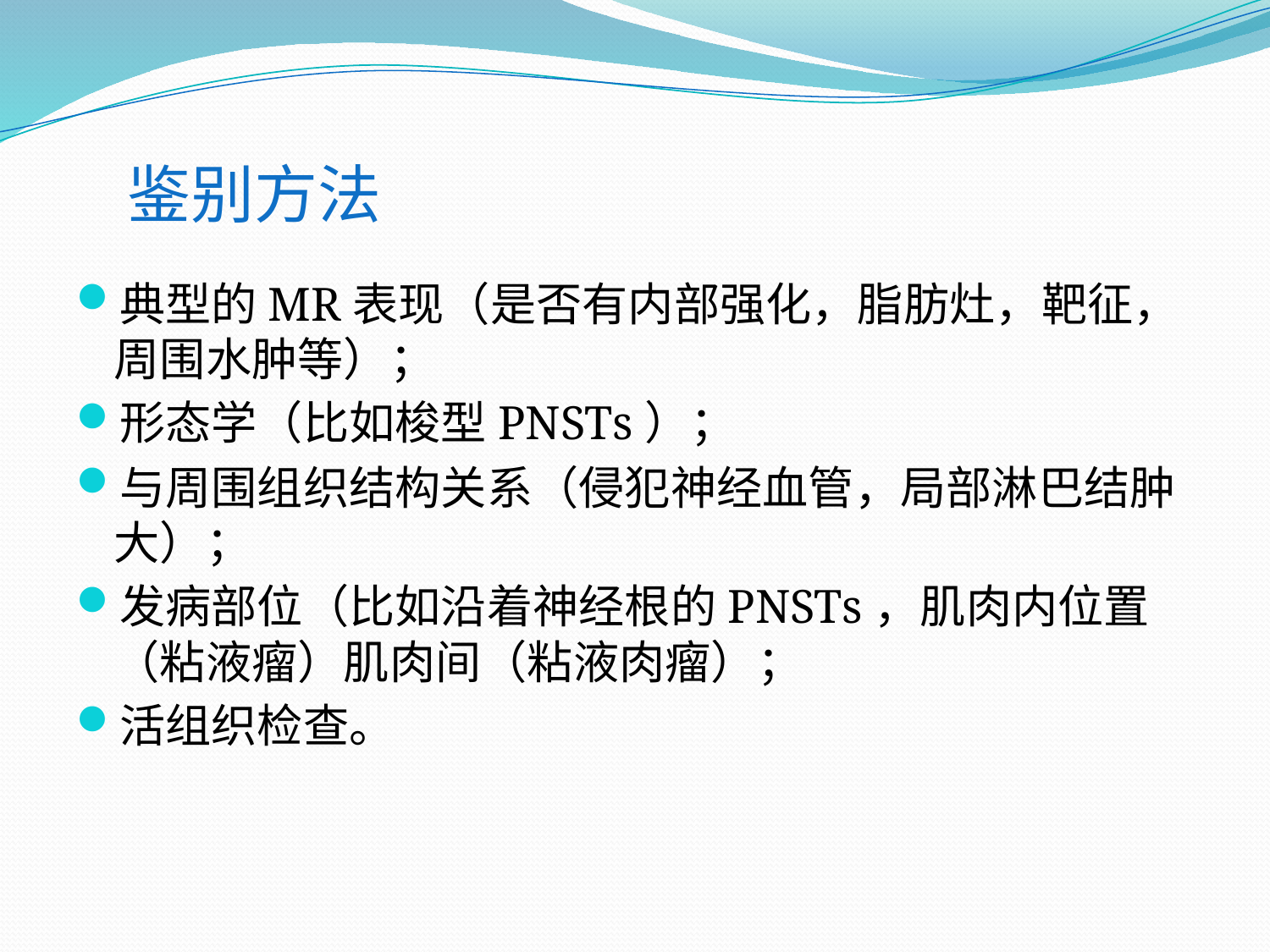

鉴别方法
典型的MR表现（是否有内部强化，脂肪灶，靶征，周围水肿等）；
形态学（比如梭型PNSTs）；
与周围组织结构关系（侵犯神经血管，局部淋巴结肿大）；
发病部位（比如沿着神经根的PNSTs，肌肉内位置（粘液瘤）肌肉间（粘液肉瘤）；
活组织检查。